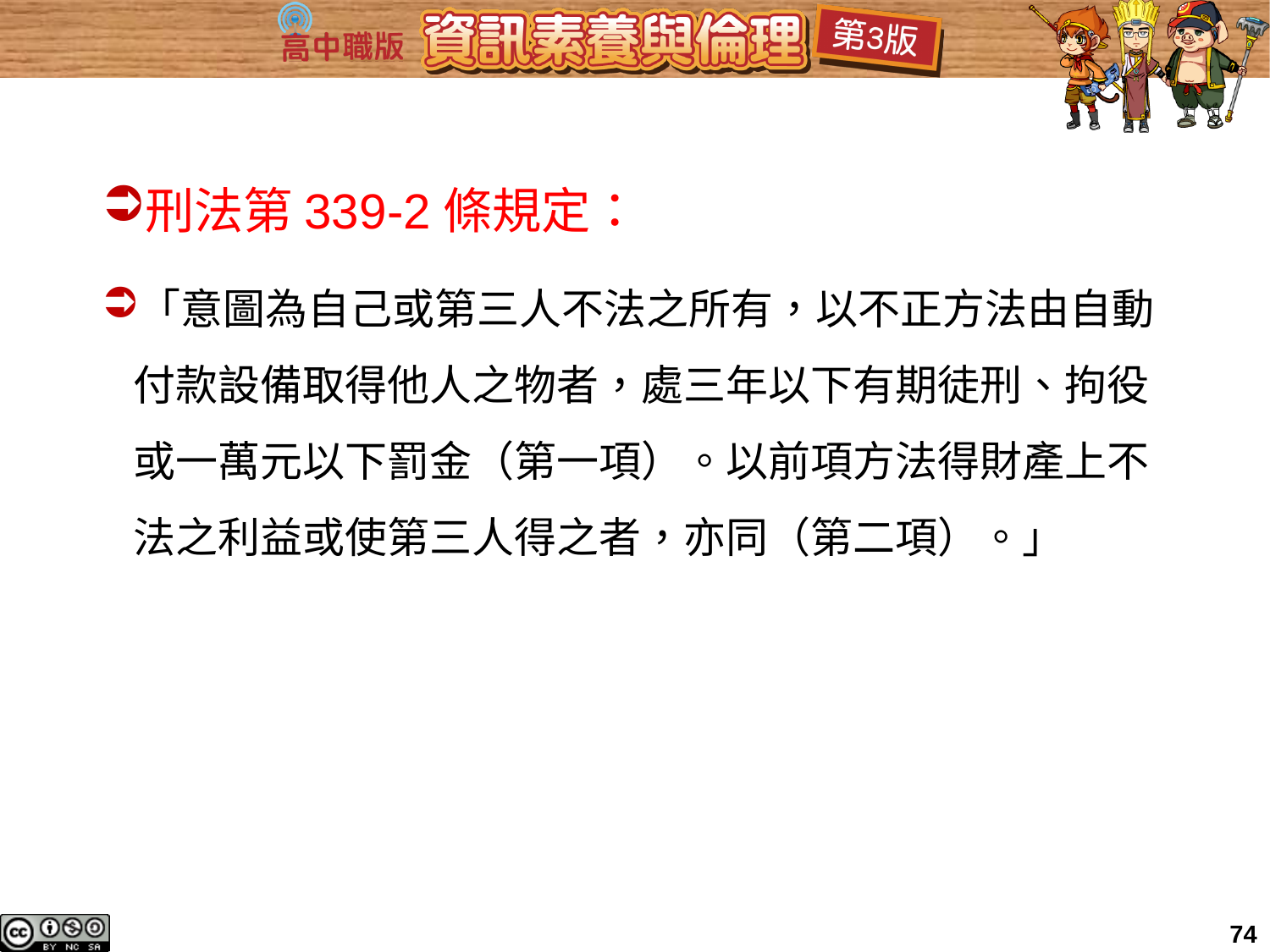

刑法第339-2條規定：
「意圖為自己或第三人不法之所有，以不正方法由自動付款設備取得他人之物者，處三年以下有期徒刑、拘役或一萬元以下罰金（第一項）。以前項方法得財產上不法之利益或使第三人得之者，亦同（第二項）。」
74